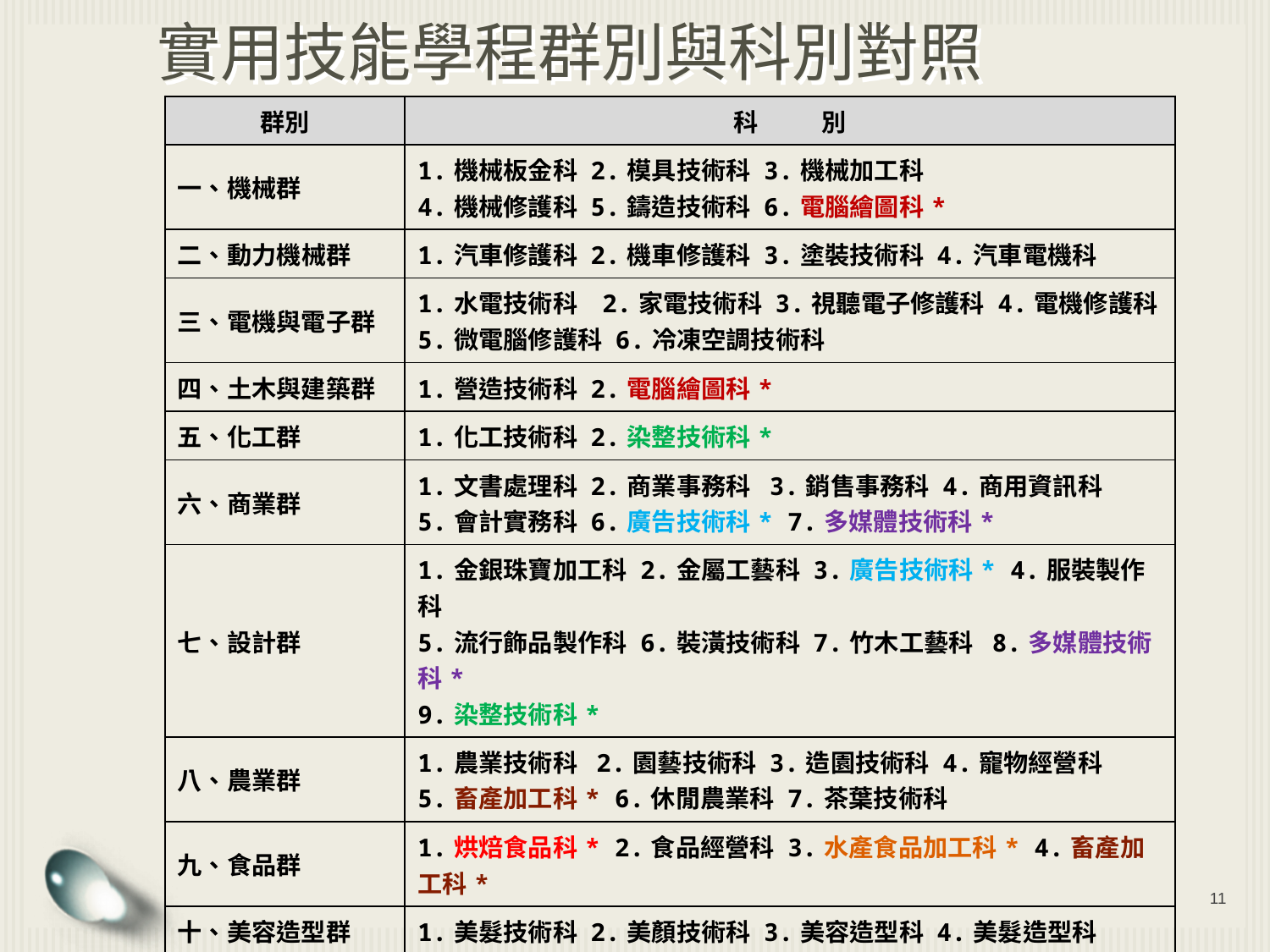

實用技能學程群別與科別對照
| 群別 | 科 別 |
| --- | --- |
| 一、機械群 | 1.機械板金科 2.模具技術科 3.機械加工科 4.機械修護科 5.鑄造技術科 6.電腦繪圖科\* |
| 二、動力機械群 | 1.汽車修護科 2.機車修護科 3.塗裝技術科 4.汽車電機科 |
| 三、電機與電子群 | 1.水電技術科 2.家電技術科 3.視聽電子修護科 4.電機修護科 5.微電腦修護科 6.冷凍空調技術科 |
| 四、土木與建築群 | 1.營造技術科 2.電腦繪圖科\* |
| 五、化工群 | 1.化工技術科 2.染整技術科\* |
| 六、商業群 | 1.文書處理科 2.商業事務科 3.銷售事務科 4.商用資訊科 5.會計實務科 6.廣告技術科\* 7.多媒體技術科\* |
| 七、設計群 | 1.金銀珠寶加工科 2.金屬工藝科 3.廣告技術科\* 4.服裝製作科 5.流行飾品製作科 6.裝潢技術科 7.竹木工藝科 8.多媒體技術科\* 9.染整技術科\* |
| 八、農業群 | 1.農業技術科 2.園藝技術科 3.造園技術科 4.寵物經營科 5.畜產加工科\* 6.休閒農業科 7.茶葉技術科 |
| 九、食品群 | 1.烘焙食品科\* 2.食品經營科 3.水產食品加工科\* 4.畜產加工科\* |
| 十、美容造型群 | 1.美髮技術科 2.美顏技術科 3.美容造型科 4.美髮造型科 |
| 十一、餐旅群 | 1.觀光事務科 2.餐飲技術科 3.旅遊事務科 4.烹調技術科 5.中餐廚師科 6.烘焙食品科 \* |
| 十二、水產群 | 1.水產養殖技術科 2.漁具製作科 3.休閒漁業科 4.水產食品加工科\* |
| 十三、海事群 | 1.船舶機電科 2.海事資訊處理科 |
| 十四、藝術群 | 1.影劇技術科 2.表演技術科 |
11